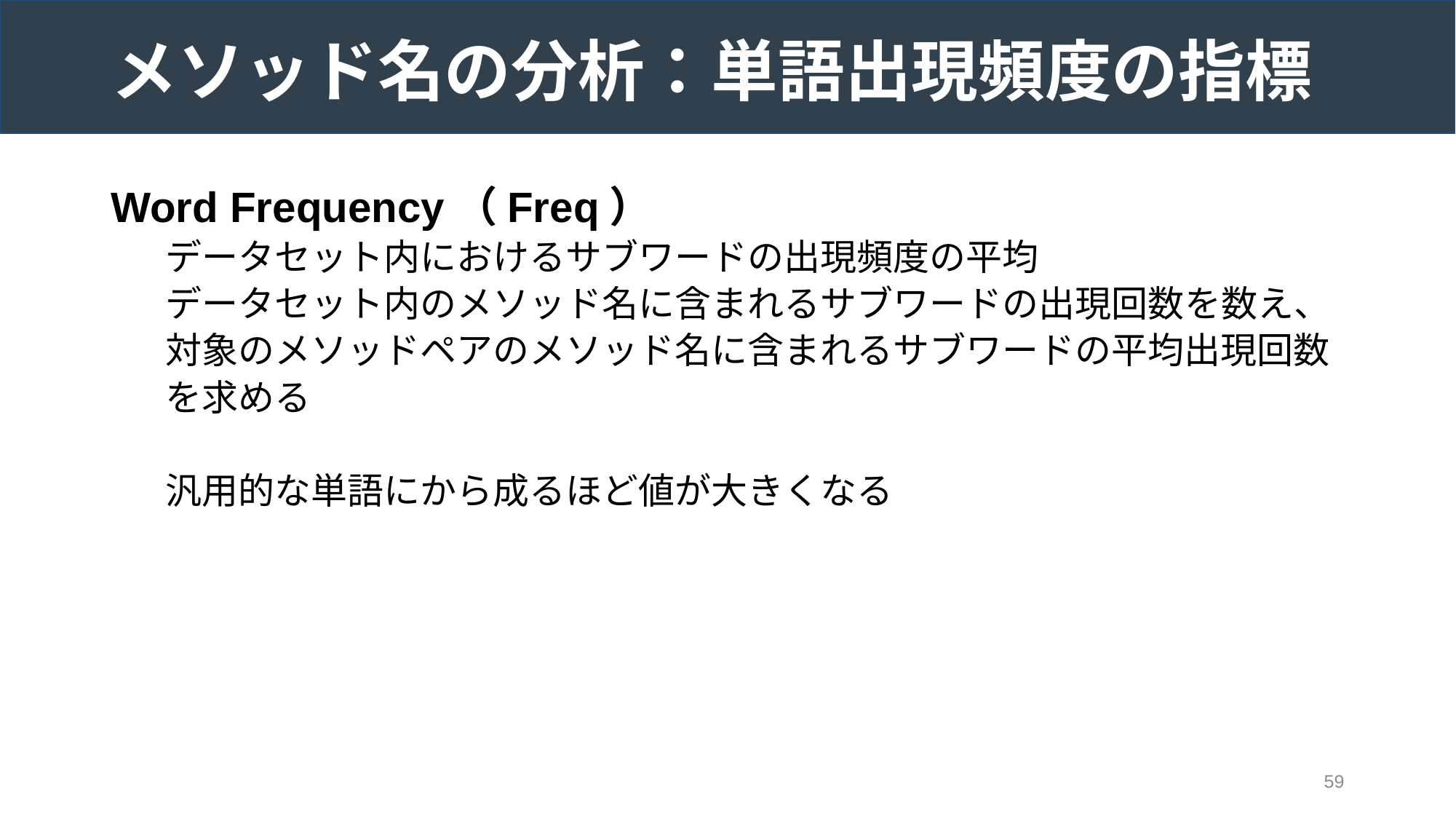

# メソッド名の分析：単語出現頻度の指標
Word Frequency（Freq）
データセット内におけるサブワードの出現頻度の平均
データセット内のメソッド名に含まれるサブワードの出現回数を数え、
対象のメソッドペアのメソッド名に含まれるサブワードの平均出現回数
を求める

汎用的な単語にから成るほど値が大きくなる

59